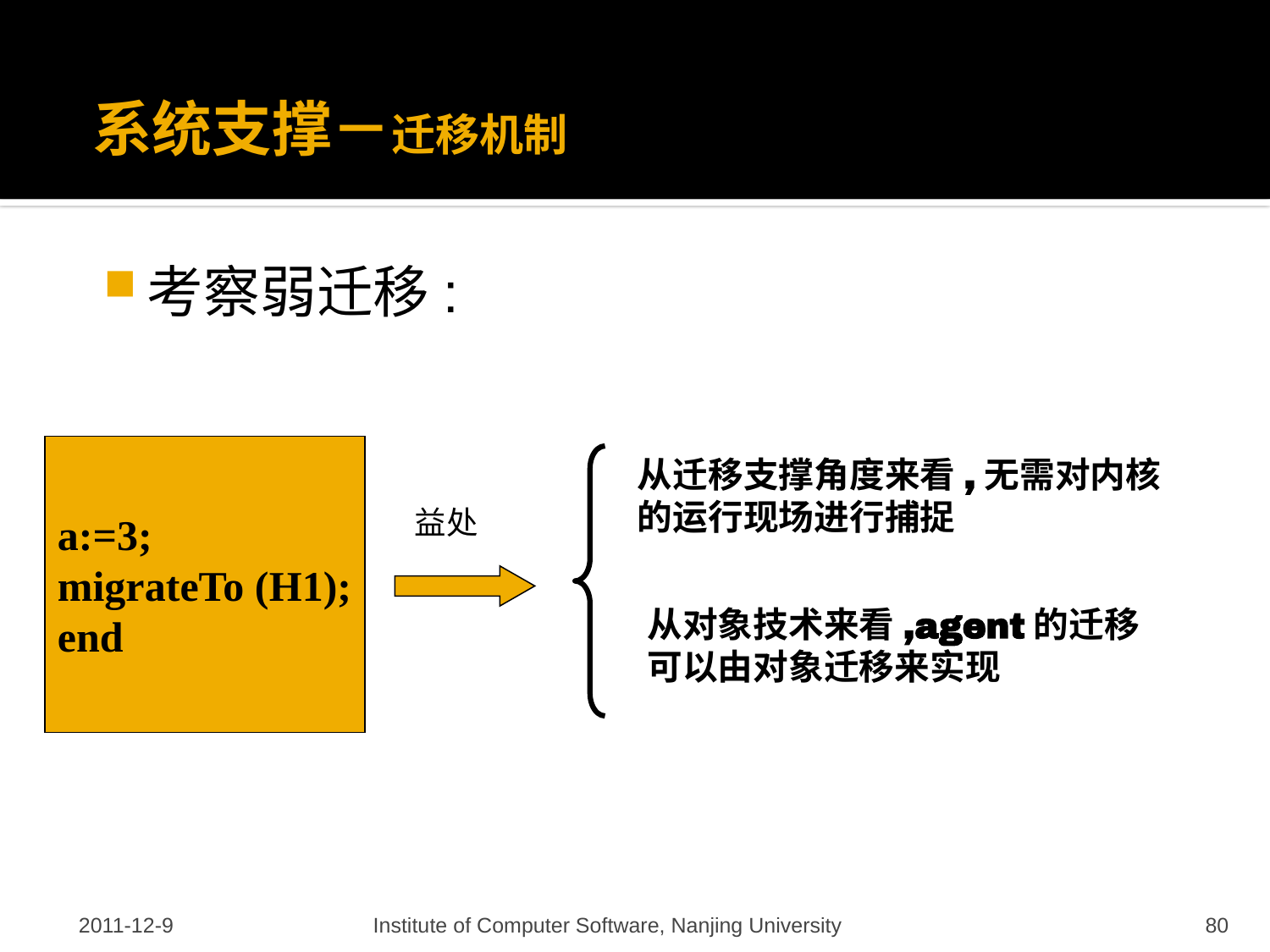

# 系统支撑－迁移机制
考察弱迁移:
a:=3;
migrateTo (H1);
end

从迁移支撑角度来看,无需对内核
的运行现场进行捕捉
益处

从对象技术来看,agent的迁移
可以由对象迁移来实现
2011-12-9
Institute of Computer Software, Nanjing University
80